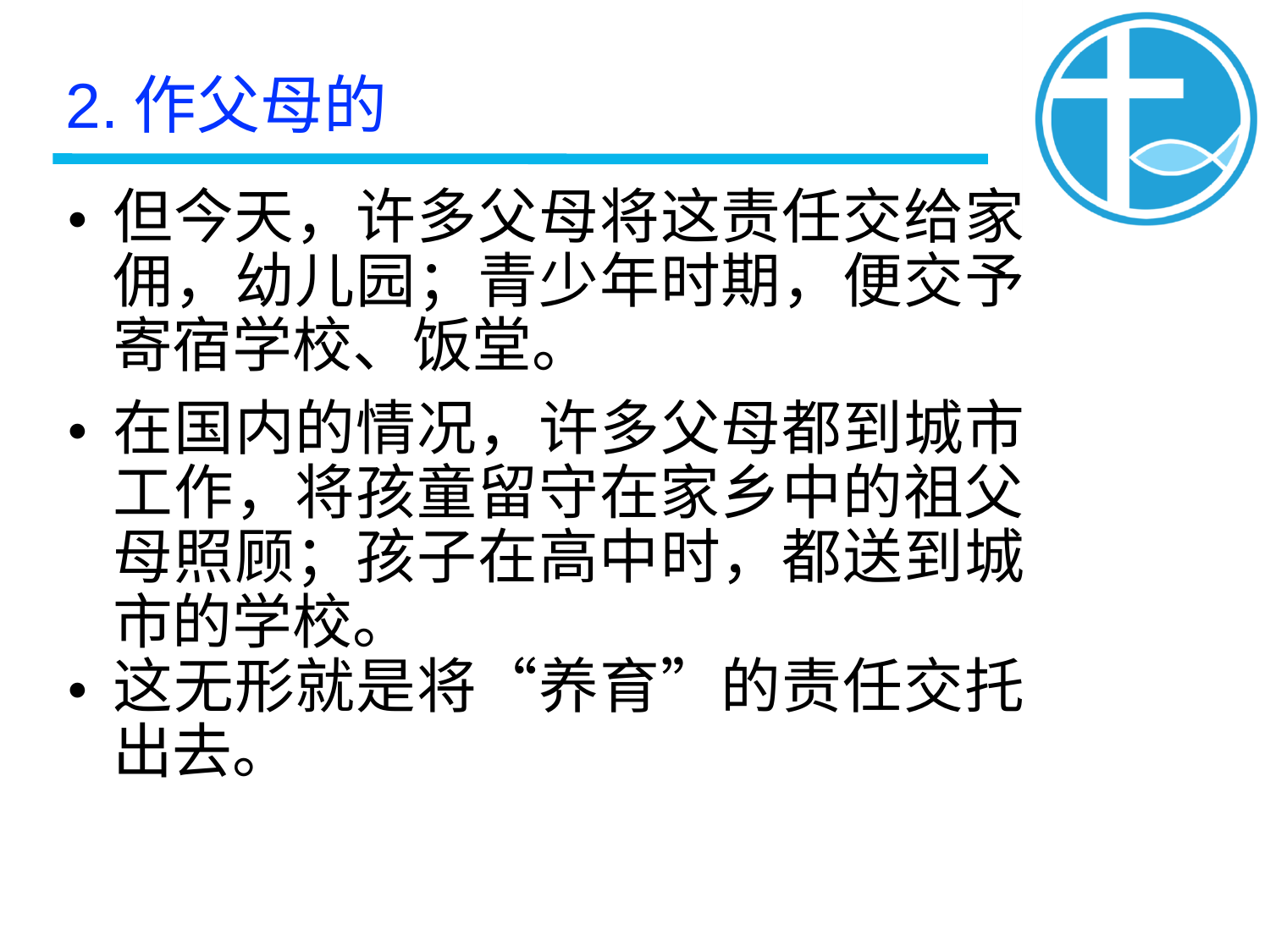

2.作父母的
但今天，许多父母将这责任交给家佣，幼儿园；青少年时期，便交予寄宿学校、饭堂。
在国内的情况，许多父母都到城市工作，将孩童留守在家乡中的祖父母照顾；孩子在高中时，都送到城市的学校。
这无形就是将“养育”的责任交托出去。